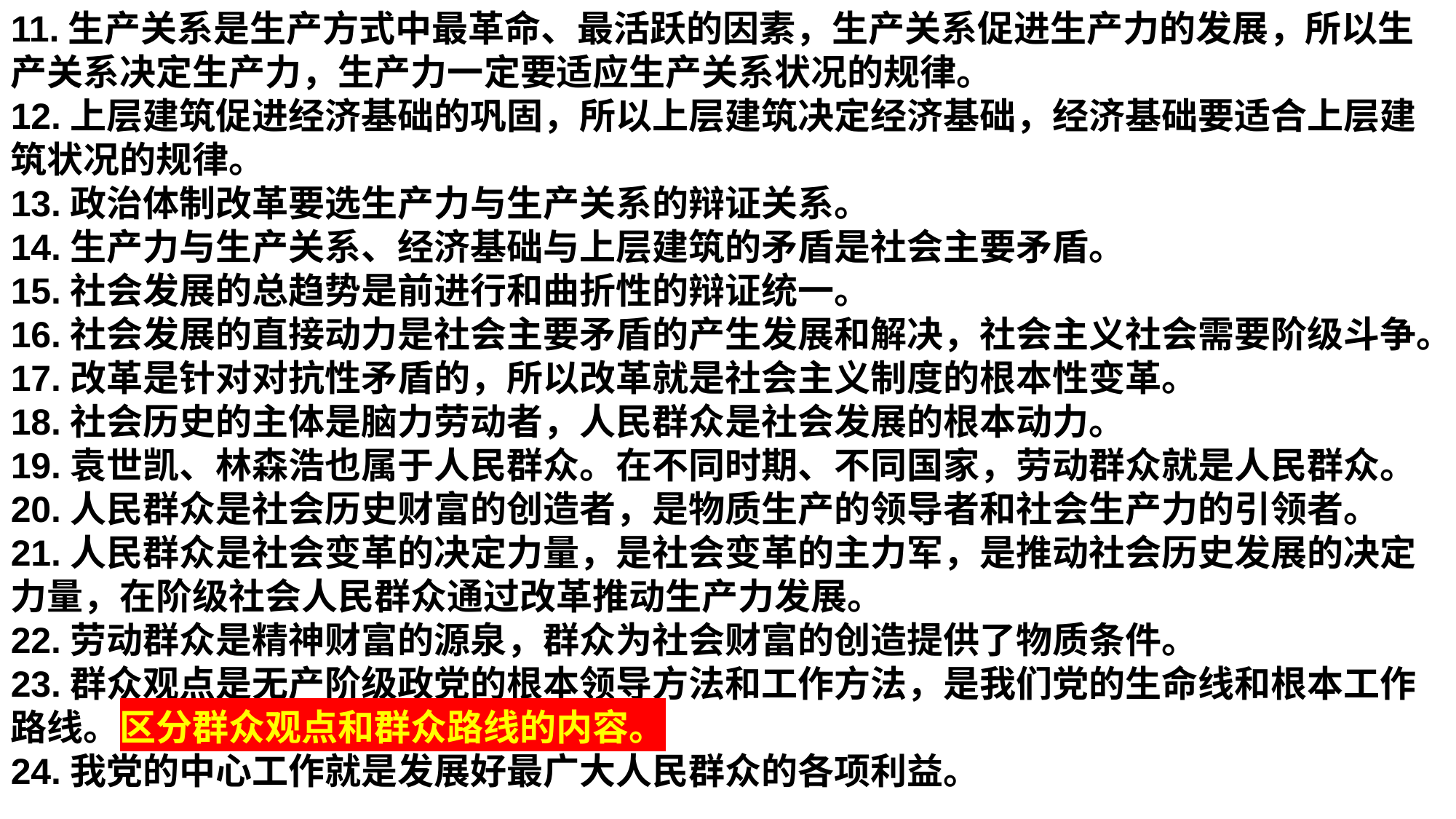

11.生产关系是生产方式中最革命、最活跃的因素，生产关系促进生产力的发展，所以生产关系决定生产力，生产力一定要适应生产关系状况的规律。
12.上层建筑促进经济基础的巩固，所以上层建筑决定经济基础，经济基础要适合上层建筑状况的规律。
13.政治体制改革要选生产力与生产关系的辩证关系。
14.生产力与生产关系、经济基础与上层建筑的矛盾是社会主要矛盾。
15.社会发展的总趋势是前进行和曲折性的辩证统一。
16.社会发展的直接动力是社会主要矛盾的产生发展和解决，社会主义社会需要阶级斗争。
17.改革是针对对抗性矛盾的，所以改革就是社会主义制度的根本性变革。
18.社会历史的主体是脑力劳动者，人民群众是社会发展的根本动力。
19.袁世凯、林森浩也属于人民群众。在不同时期、不同国家，劳动群众就是人民群众。
20.人民群众是社会历史财富的创造者，是物质生产的领导者和社会生产力的引领者。
21.人民群众是社会变革的决定力量，是社会变革的主力军，是推动社会历史发展的决定力量，在阶级社会人民群众通过改革推动生产力发展。
22.劳动群众是精神财富的源泉，群众为社会财富的创造提供了物质条件。
23.群众观点是无产阶级政党的根本领导方法和工作方法，是我们党的生命线和根本工作路线。区分群众观点和群众路线的内容。
24.我党的中心工作就是发展好最广大人民群众的各项利益。